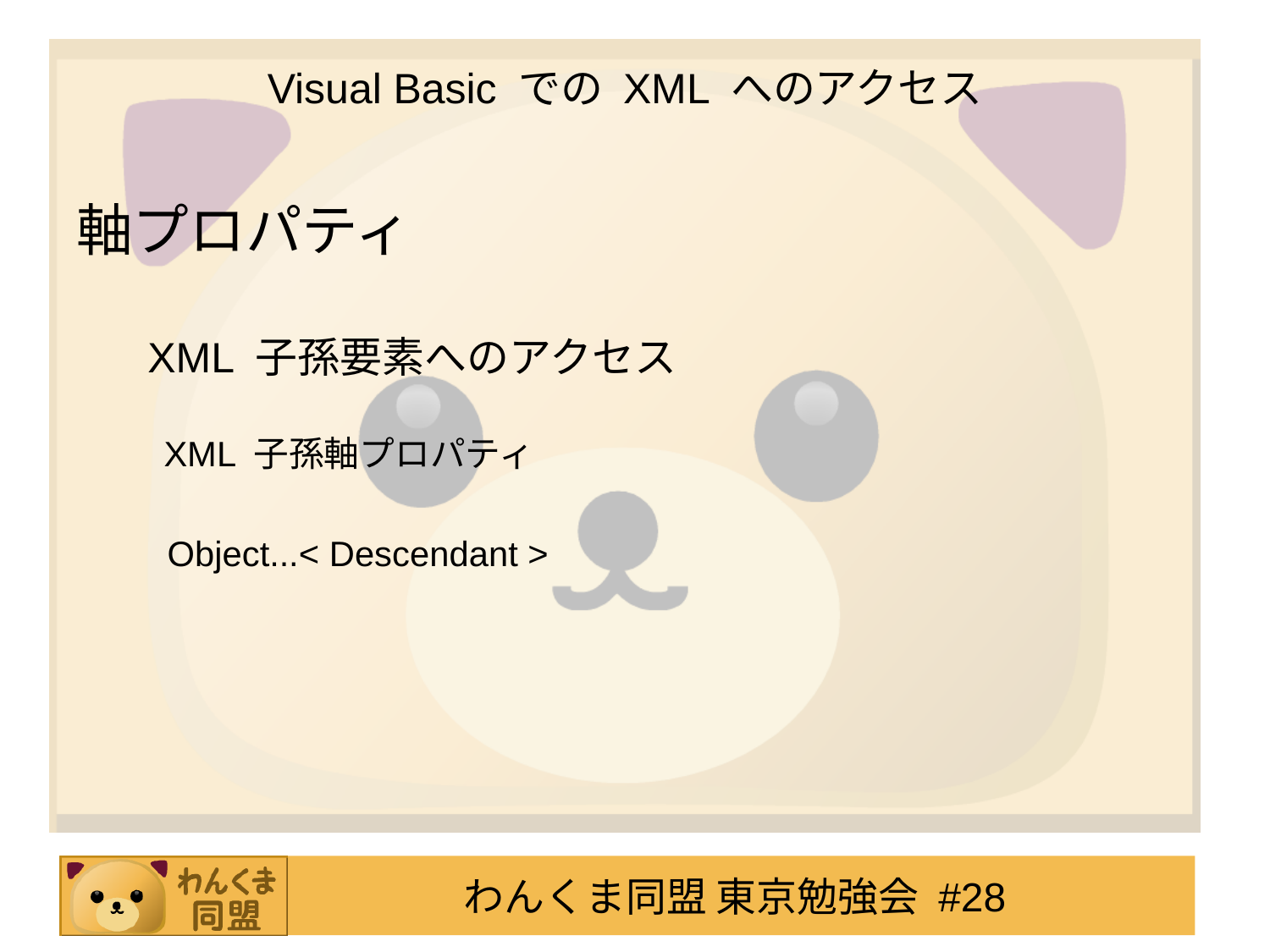

# Visual Basic での XML へのアクセス
軸プロパティ
XML 子孫要素へのアクセス
 XML 子孫軸プロパティ
 Object...< Descendant >